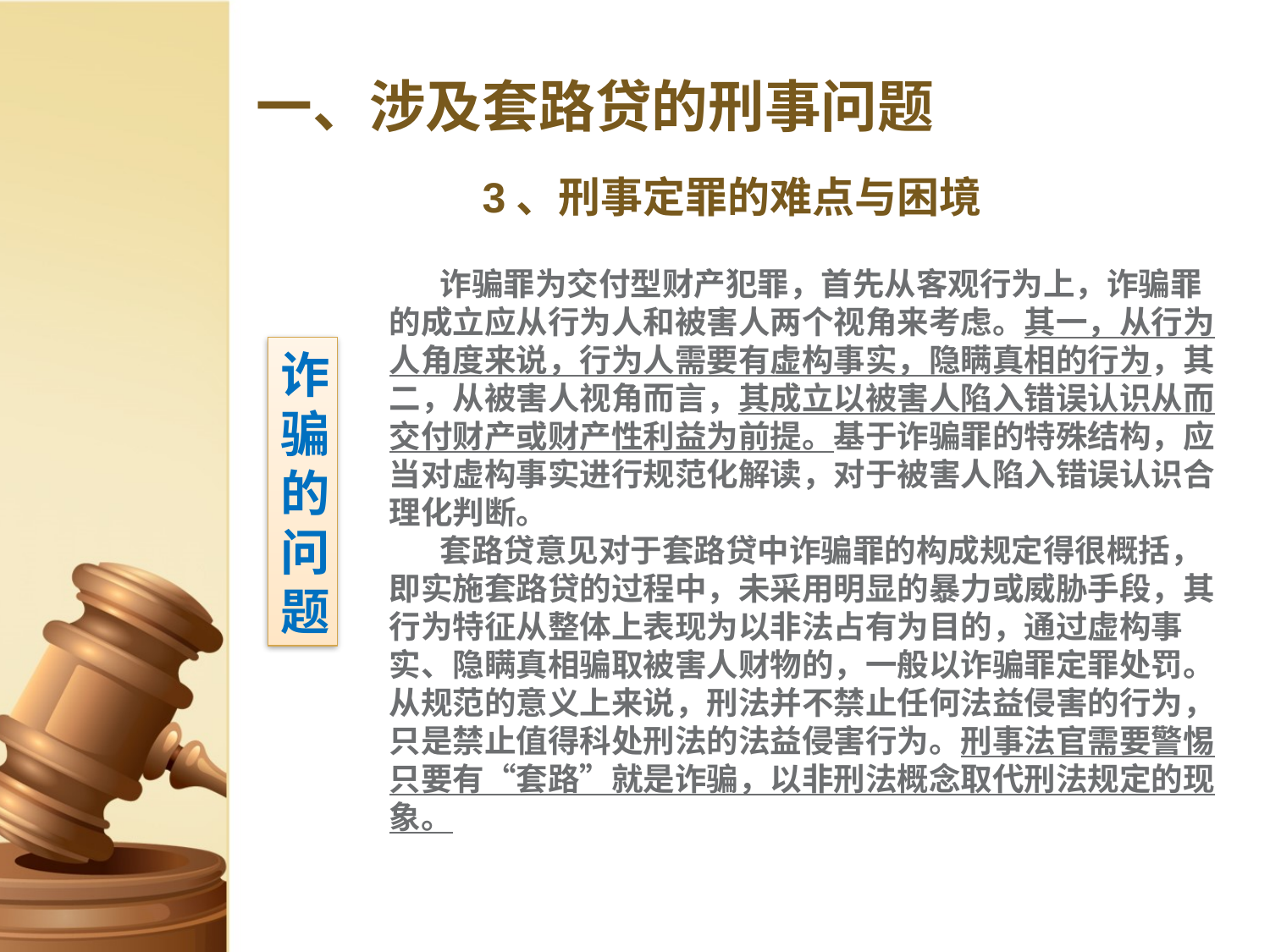

# 一、涉及套路贷的刑事问题
3、刑事定罪的难点与困境
      诈骗罪为交付型财产犯罪，首先从客观行为上，诈骗罪的成立应从行为人和被害人两个视角来考虑。其一，从行为人角度来说，行为人需要有虚构事实，隐瞒真相的行为，其二，从被害人视角而言，其成立以被害人陷入错误认识从而交付财产或财产性利益为前提。基于诈骗罪的特殊结构，应当对虚构事实进行规范化解读，对于被害人陷入错误认识合理化判断。
      套路贷意见对于套路贷中诈骗罪的构成规定得很概括，即实施套路贷的过程中，未采用明显的暴力或威胁手段，其行为特征从整体上表现为以非法占有为目的，通过虚构事实、隐瞒真相骗取被害人财物的，一般以诈骗罪定罪处罚。从规范的意义上来说，刑法并不禁止任何法益侵害的行为，只是禁止值得科处刑法的法益侵害行为。刑事法官需要警惕只要有“套路”就是诈骗，以非刑法概念取代刑法规定的现象。

诈骗的问题